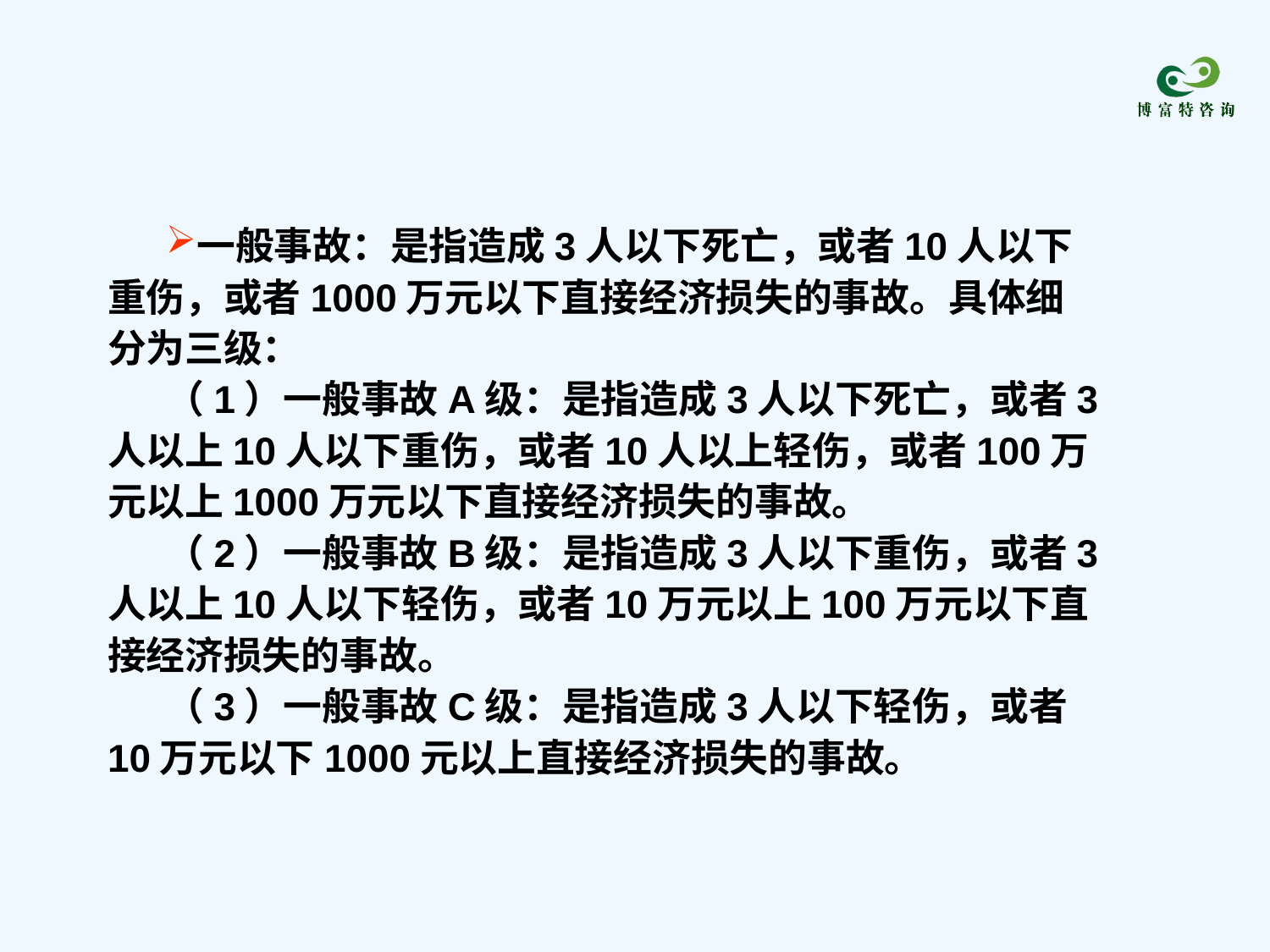

一般事故：是指造成3人以下死亡，或者10人以下重伤，或者1000万元以下直接经济损失的事故。具体细分为三级：
（1）一般事故A级：是指造成3人以下死亡，或者3人以上10人以下重伤，或者10人以上轻伤，或者100万元以上1000万元以下直接经济损失的事故。
（2）一般事故B级：是指造成3人以下重伤，或者3人以上10人以下轻伤，或者10万元以上100万元以下直接经济损失的事故。
（3）一般事故C级：是指造成3人以下轻伤，或者10万元以下1000元以上直接经济损失的事故。
49